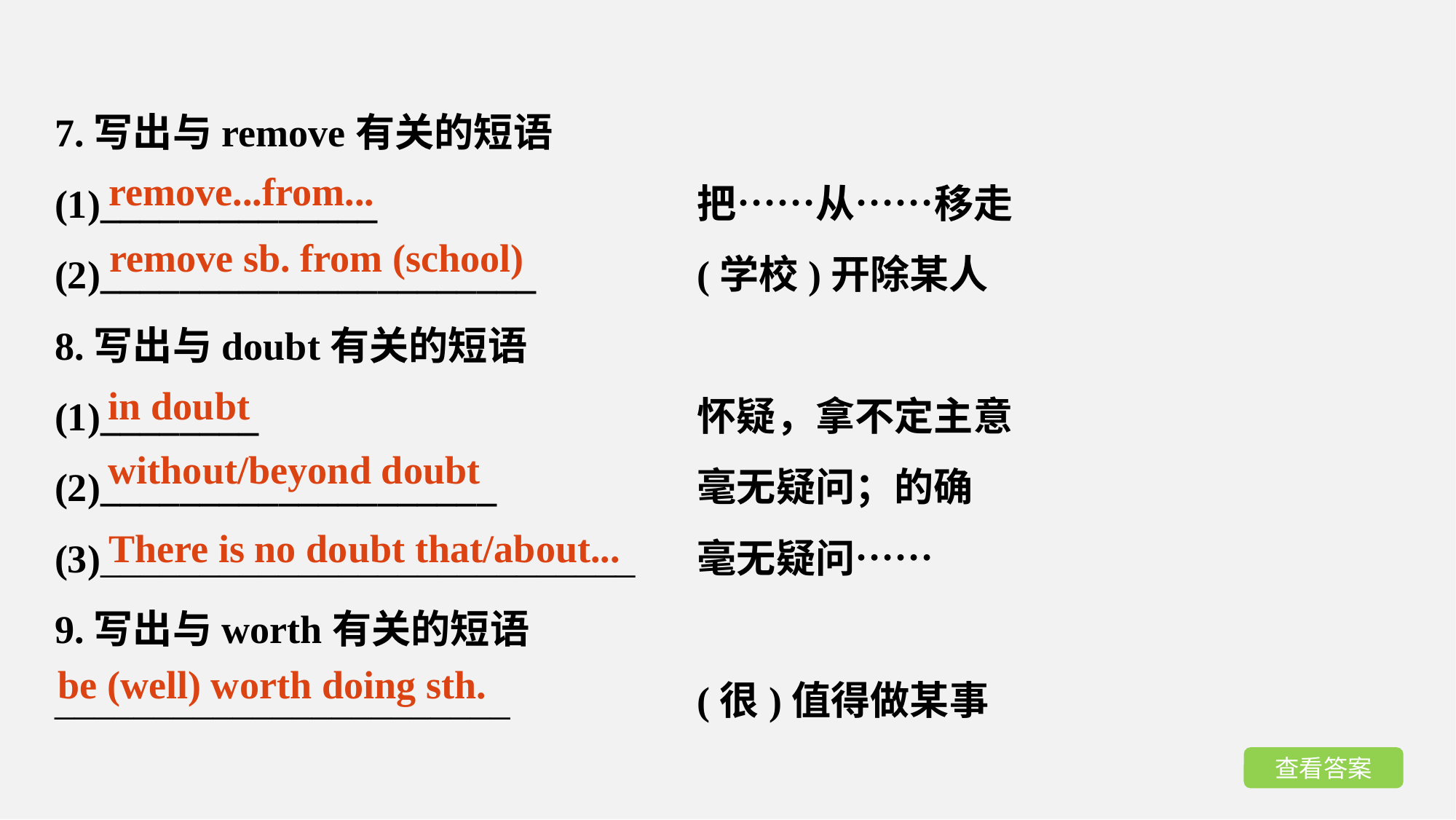

7.写出与remove有关的短语
(1)______________ 	把……从……移走
(2)______________________ 	(学校)开除某人
8.写出与doubt有关的短语
(1)________ 	怀疑，拿不定主意
(2)____________________ 	毫无疑问；的确
(3)___________________________ 	毫无疑问……
9.写出与worth有关的短语
_______________________	(很)值得做某事
remove...from...
remove sb. from (school)
in doubt
without/beyond doubt
There is no doubt that/about...
be (well) worth doing sth.
查看答案